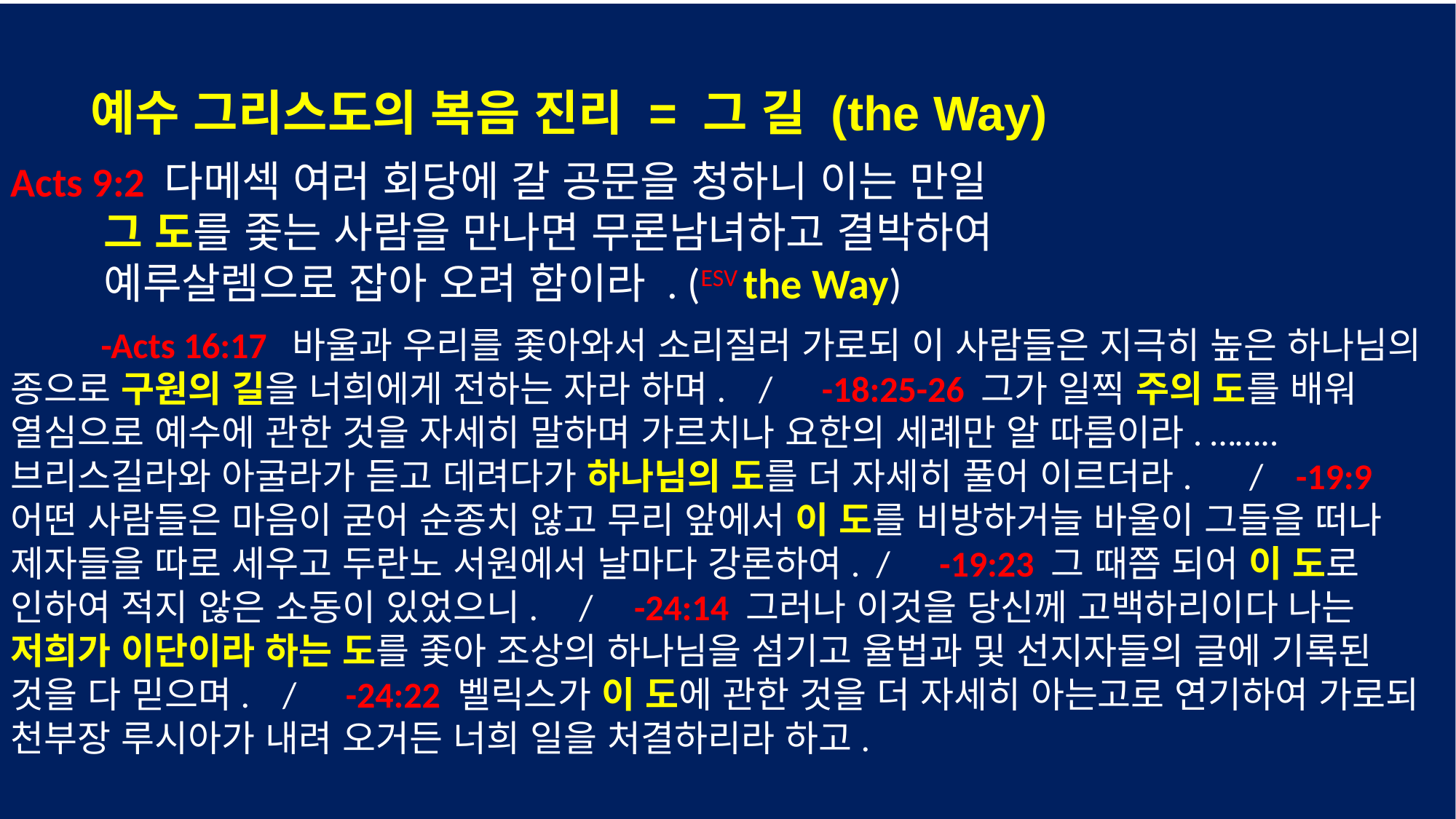

예수 그리스도의 복음 진리 = 그 길 (the Way)

Acts 9:2 다메섹 여러 회당에 갈 공문을 청하니 이는 만일
       그 도를 좇는 사람을 만나면 무론남녀하고 결박하여
       예루살렘으로 잡아 오려 함이라 . (ESV the Way)

           -Acts 16:17  바울과 우리를 좇아와서 소리질러 가로되 이 사람들은 지극히 높은 하나님의 종으로 구원의 길을 너희에게 전하는 자라 하며.    /      -18:25-26 그가 일찍 주의 도를 배워 열심으로 예수에 관한 것을 자세히 말하며 가르치나 요한의 세례만 알 따름이라. …….. 브리스길라와 아굴라가 듣고 데려다가 하나님의 도를 더 자세히 풀어 이르더라.       /    -19:9 어떤 사람들은 마음이 굳어 순종치 않고 무리 앞에서 이 도를 비방하거늘 바울이 그들을 떠나 제자들을 따로 세우고 두란노 서원에서 날마다 강론하여.  /      -19:23 그 때쯤 되어 이 도로 인하여 적지 않은 소동이 있었으니.     /     -24:14 그러나 이것을 당신께 고백하리이다 나는 저희가 이단이라 하는 도를 좇아 조상의 하나님을 섬기고 율법과 및 선지자들의 글에 기록된 것을 다 믿으며.    /      -24:22 벨릭스가 이 도에 관한 것을 더 자세히 아는고로 연기하여 가로되 천부장 루시아가 내려 오거든 너희 일을 처결하리라 하고.